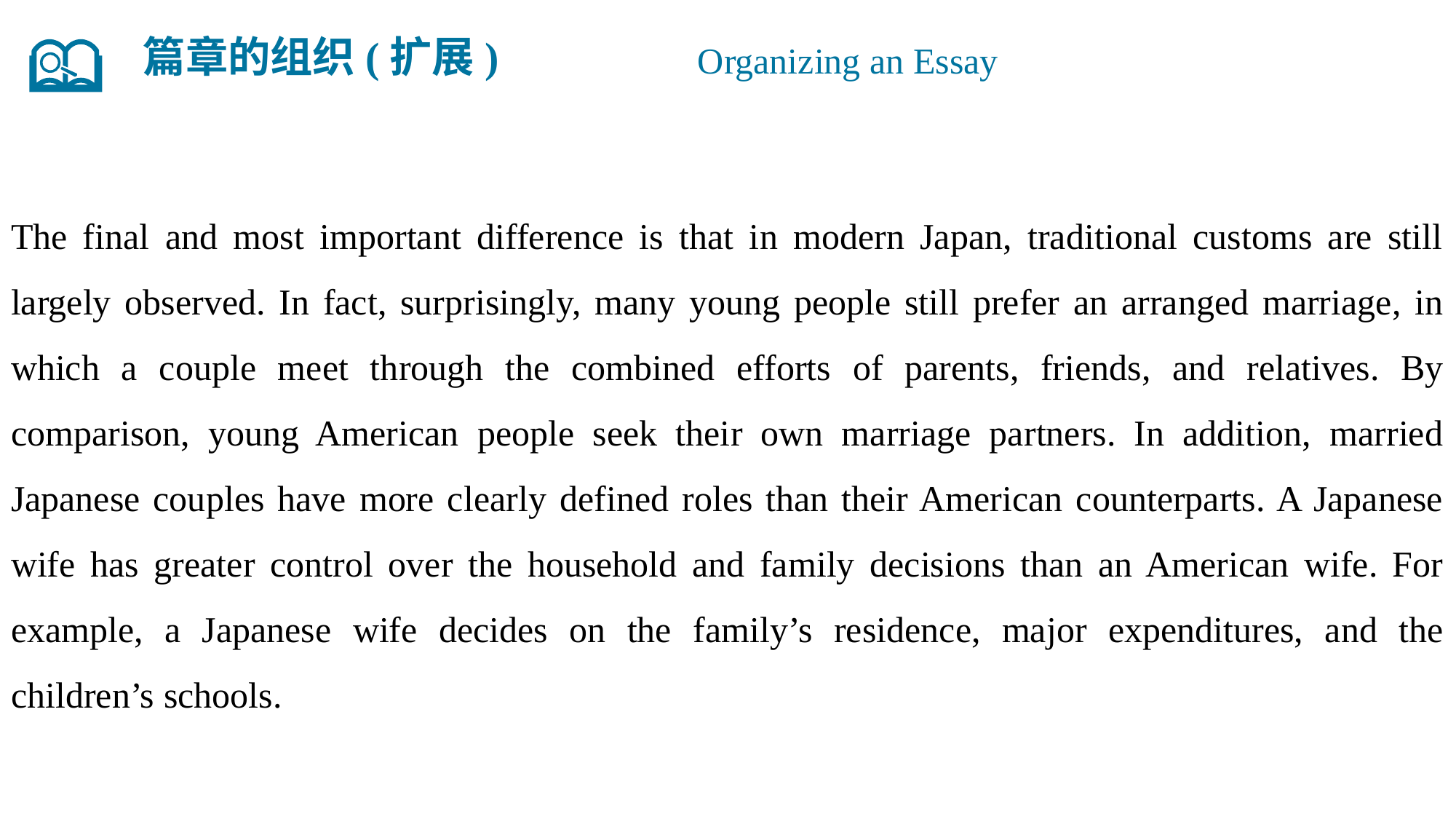

篇章的组织(扩展)
Organizing an Essay
The final and most important difference is that in modern Japan, traditional customs are still largely observed. In fact, surprisingly, many young people still prefer an arranged marriage, in which a couple meet through the combined efforts of parents, friends, and relatives. By comparison, young American people seek their own marriage partners. In addition, married Japanese couples have more clearly defined roles than their American counterparts. A Japanese wife has greater control over the household and family decisions than an American wife. For example, a Japanese wife decides on the family’s residence, major expenditures, and the children’s schools.